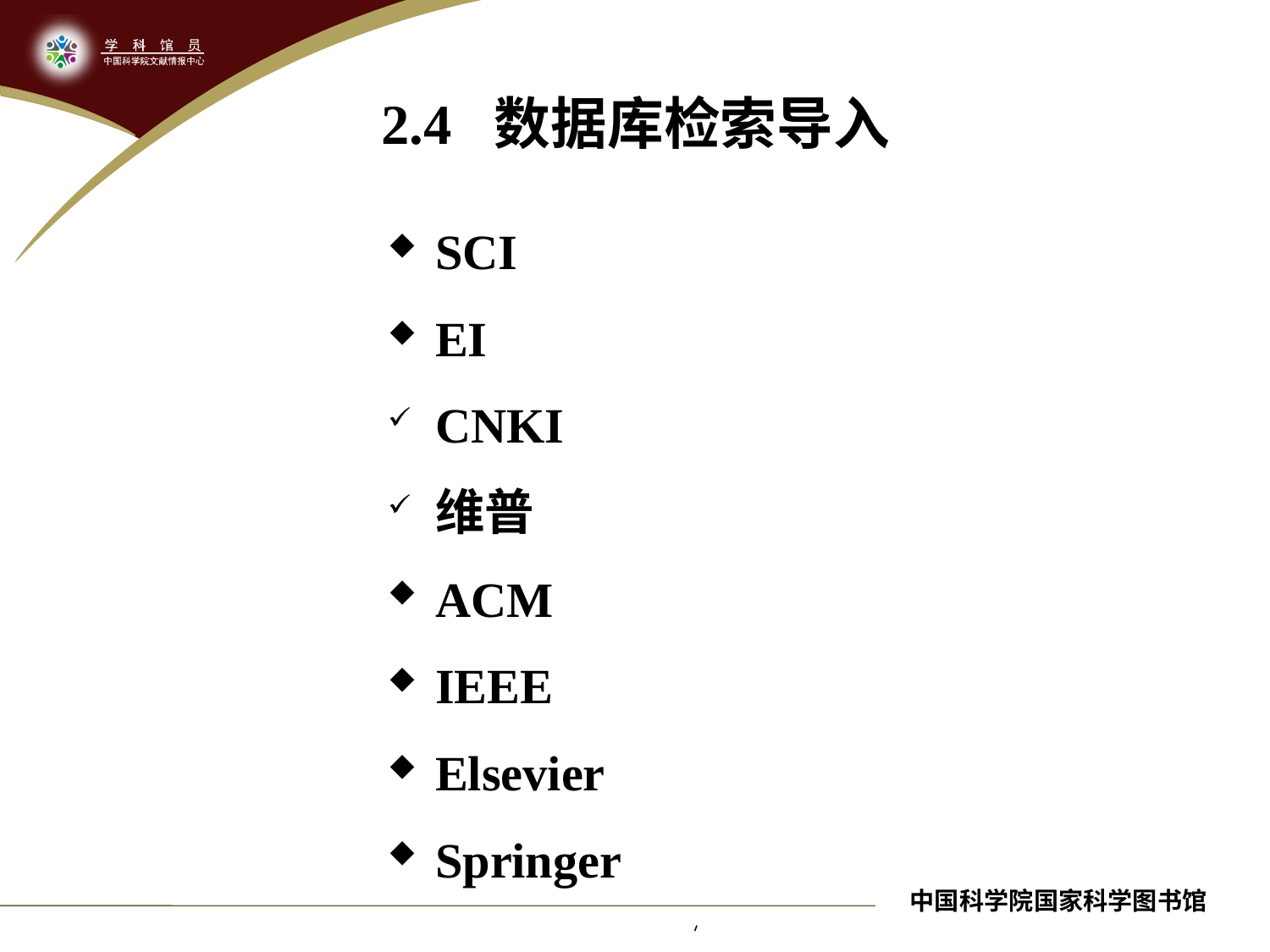

# 2.4  数据库检索导入
SCI
EI
CNKI
维普
ACM
IEEE
Elsevier
Springer
中国科学院国家科学图书馆